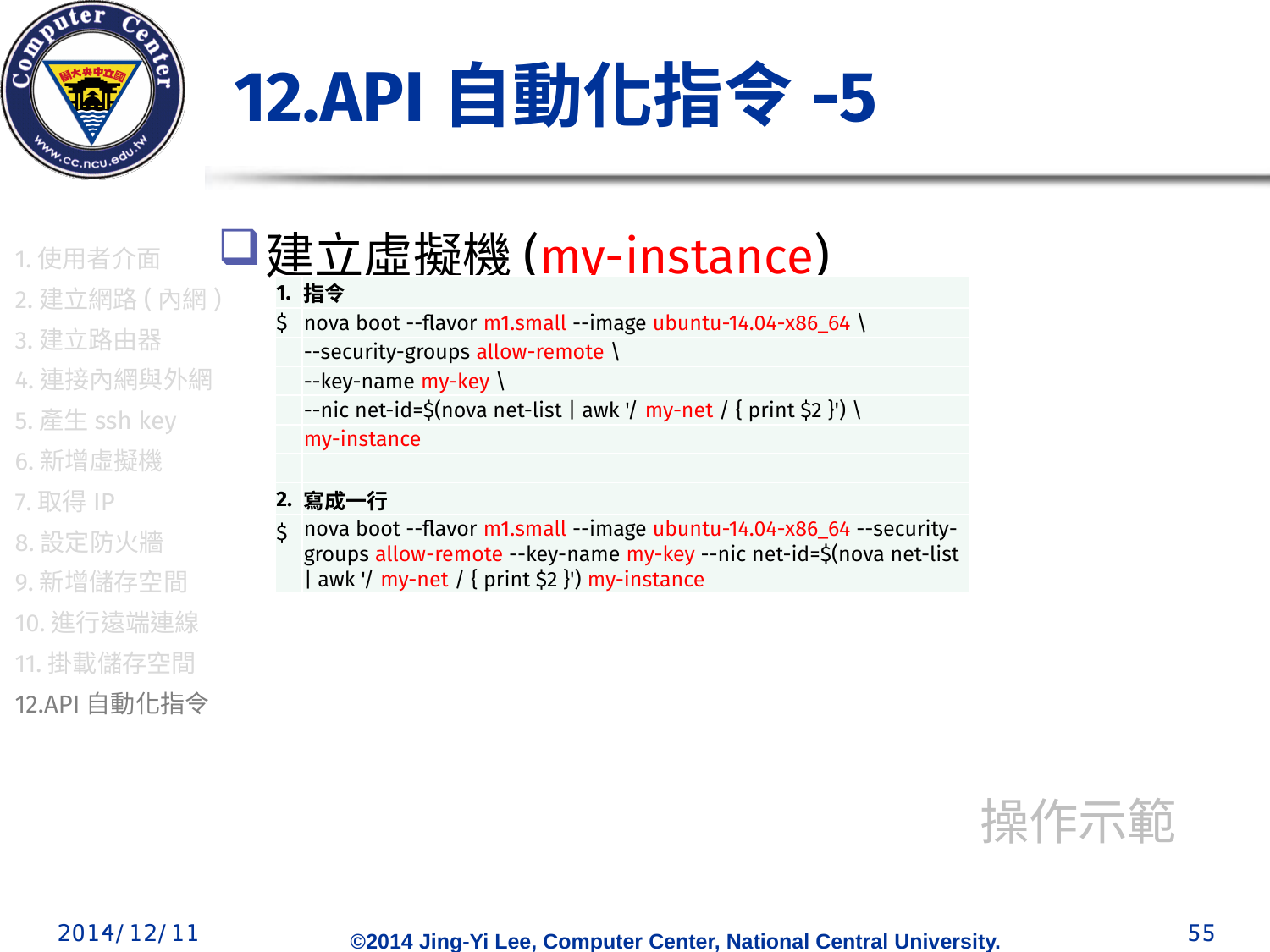

# 12.API自動化指令-5
建立虛擬機(my-instance)

						操作示範

1.使用者介面
2.建立網路(內網)
3.建立路由器
4.連接內網與外網
5.產生ssh key
6.新增虛擬機
7.取得IP
8.設定防火牆
9.新增儲存空間
10.進行遠端連線
11.掛載儲存空間
12.API自動化指令
| 1. | 指令 |
| --- | --- |
| $ | nova boot --flavor m1.small --image ubuntu-14.04-x86\_64 \ |
|  | --security-groups allow-remote \ |
|  | --key-name my-key \ |
|  | --nic net-id=$(nova net-list | awk '/ my-net / { print $2 }') \ |
|  | my-instance |
|  |  |
| 2. | 寫成一行 |
| $ | nova boot --flavor m1.small --image ubuntu-14.04-x86\_64 --security-groups allow-remote --key-name my-key --nic net-id=$(nova net-list | awk '/ my-net / { print $2 }') my-instance |
2014/12/11
55